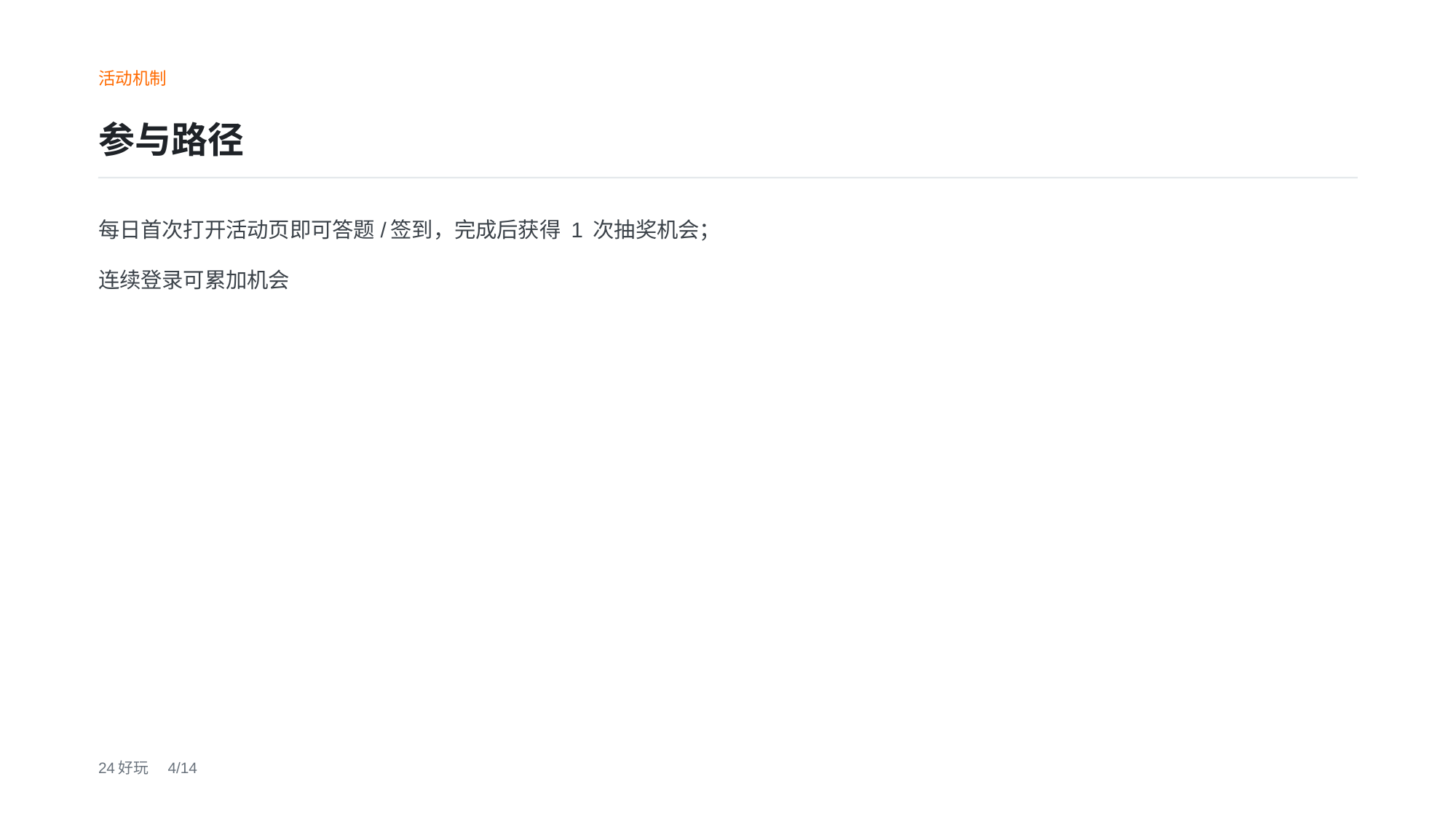

活动机制
参与路径

每日首次打开活动页即可答题/签到，完成后获得 1 次抽奖机会；
连续登录可累加机会
24好玩　4/14